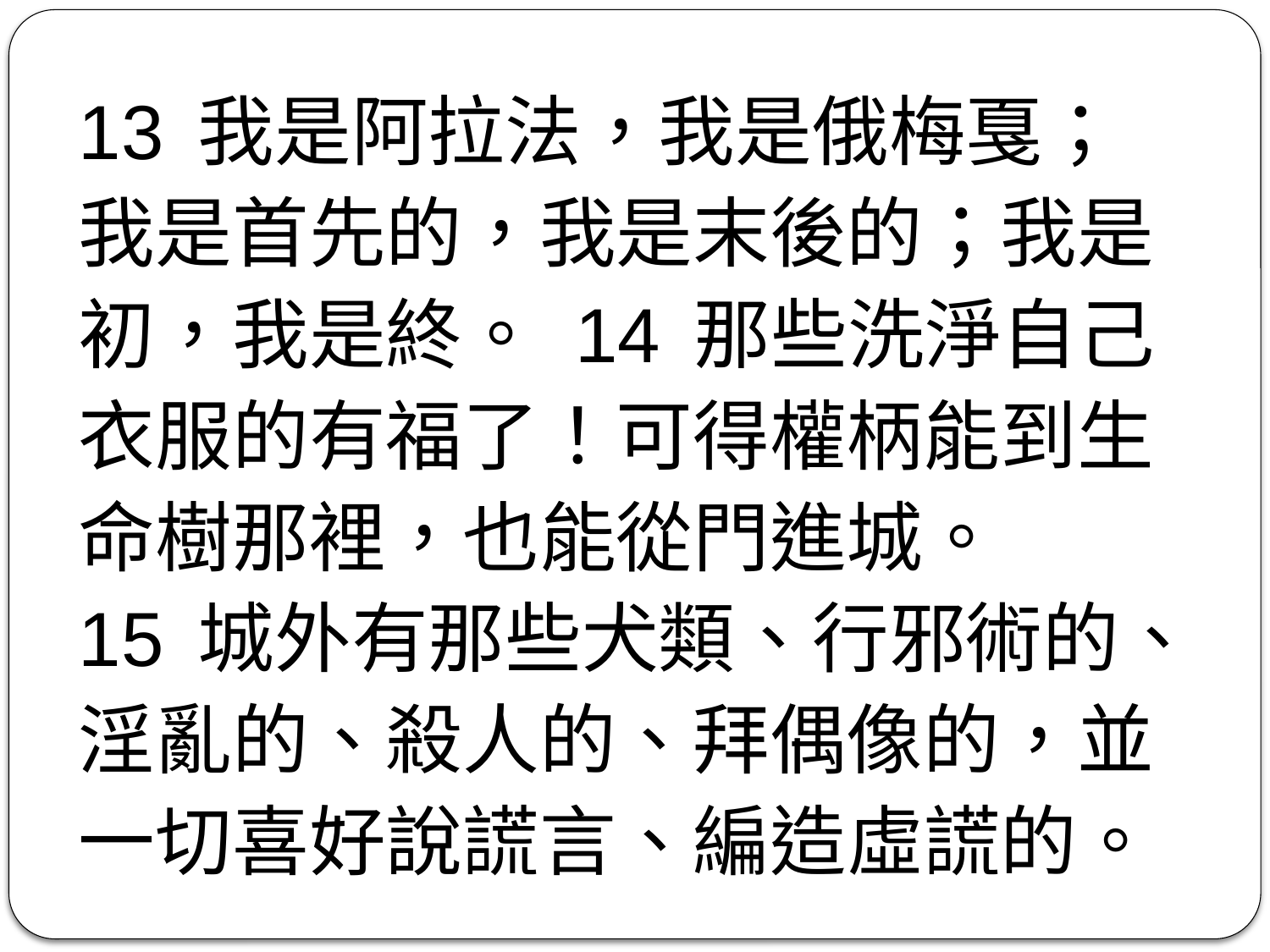

13 我是阿拉法，我是俄梅戛；我是首先的，我是末後的；我是初，我是終。 14 那些洗淨自己衣服的有福了！可得權柄能到生命樹那裡，也能從門進城。 15 城外有那些犬類、行邪術的、淫亂的、殺人的、拜偶像的，並一切喜好說謊言、編造虛謊的。